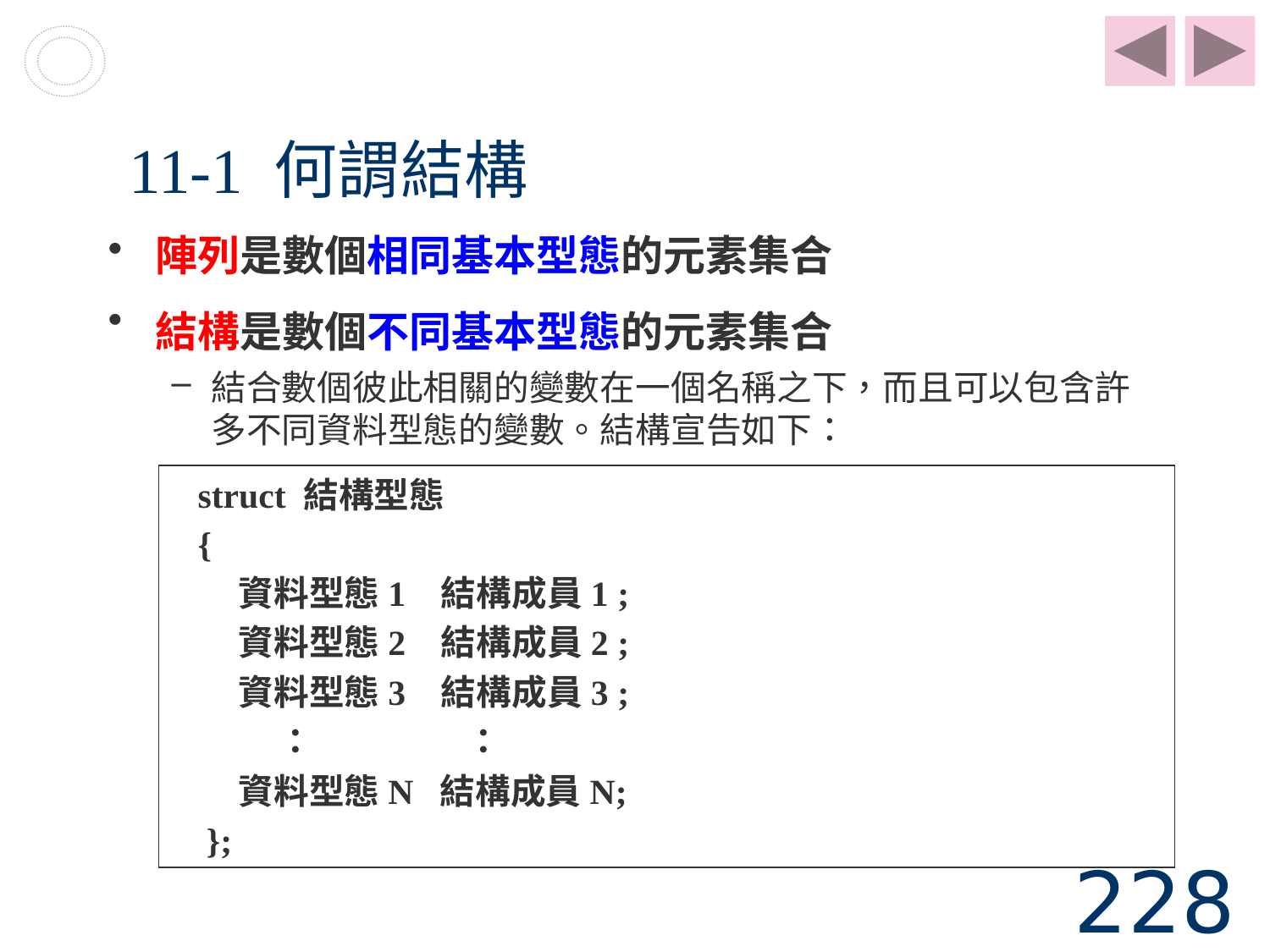

# 11-1 何謂結構
陣列是數個相同基本型態的元素集合
結構是數個不同基本型態的元素集合
結合數個彼此相關的變數在一個名稱之下，而且可以包含許多不同資料型態的變數。結構宣告如下：
struct 結構型態
{
    資料型態1   結構成員1 ;
    資料型態2   結構成員2 ;
    資料型態3   結構成員3 ;
         ：                   ：
    資料型態N  結構成員N;
 };
228